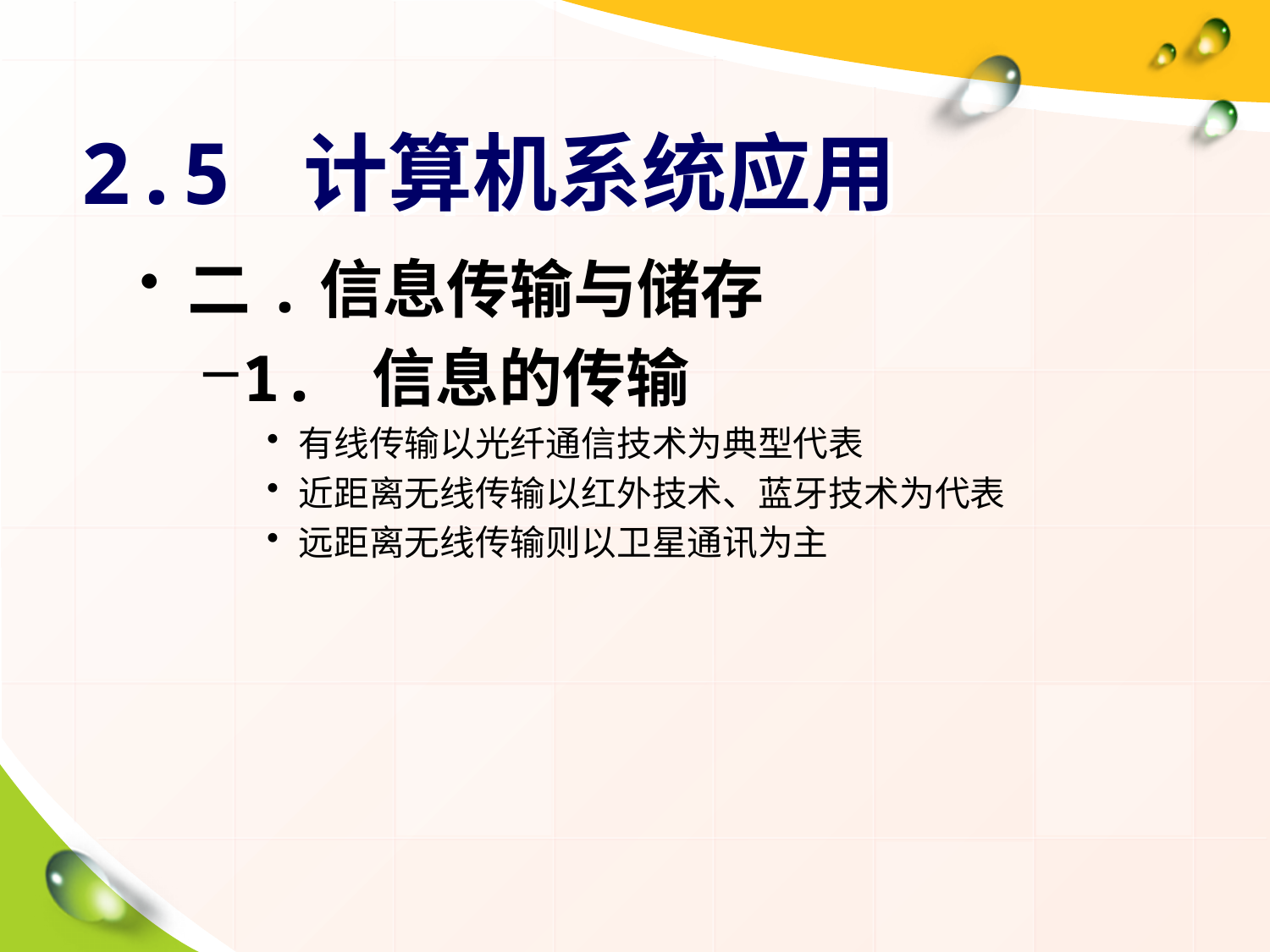

# 2.5 计算机系统应用
二.信息传输与储存
1. 信息的传输
有线传输以光纤通信技术为典型代表
近距离无线传输以红外技术、蓝牙技术为代表
远距离无线传输则以卫星通讯为主